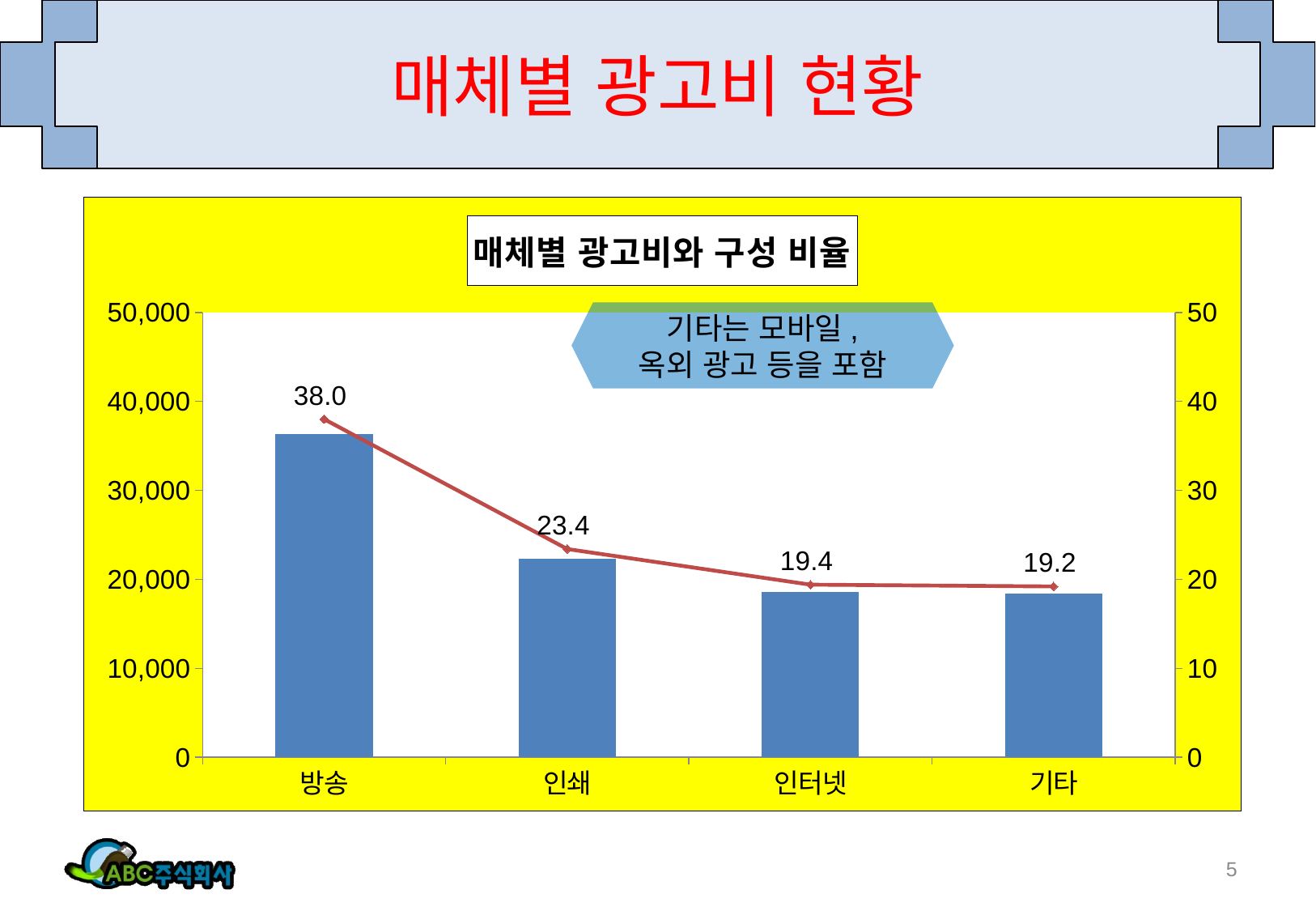

# 매체별 광고비 현황

### Chart: 매체별 광고비와 구성 비율

| Category | 광고비(억원) | 구성비(%) |
|---|---|---|
| 방송 | 36343.0 | 38.0 |
| 인쇄 | 22328.0 | 23.4 |
| 인터넷 | 18560.0 | 19.4 |
| 기타 | 18375.0 | 19.2 |
기타는 모바일,
옥외 광고 등을 포함
5